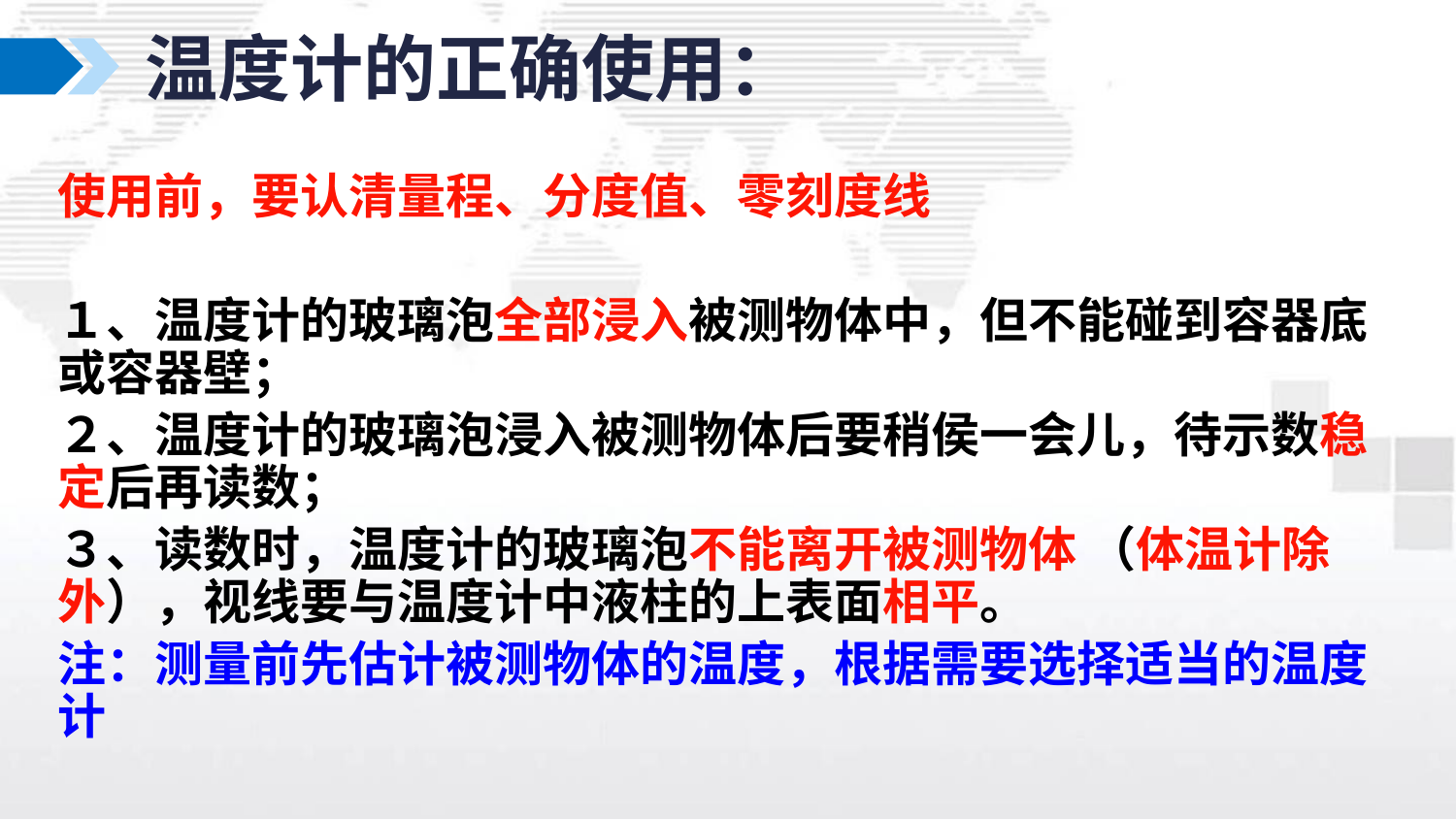

# 温度计的正确使用：
使用前，要认清量程、分度值、零刻度线

１、温度计的玻璃泡全部浸入被测物体中，但不能碰到容器底或容器壁；
２、温度计的玻璃泡浸入被测物体后要稍侯一会儿，待示数稳定后再读数；
３、读数时，温度计的玻璃泡不能离开被测物体 （体温计除外），视线要与温度计中液柱的上表面相平。
注：测量前先估计被测物体的温度，根据需要选择适当的温度计